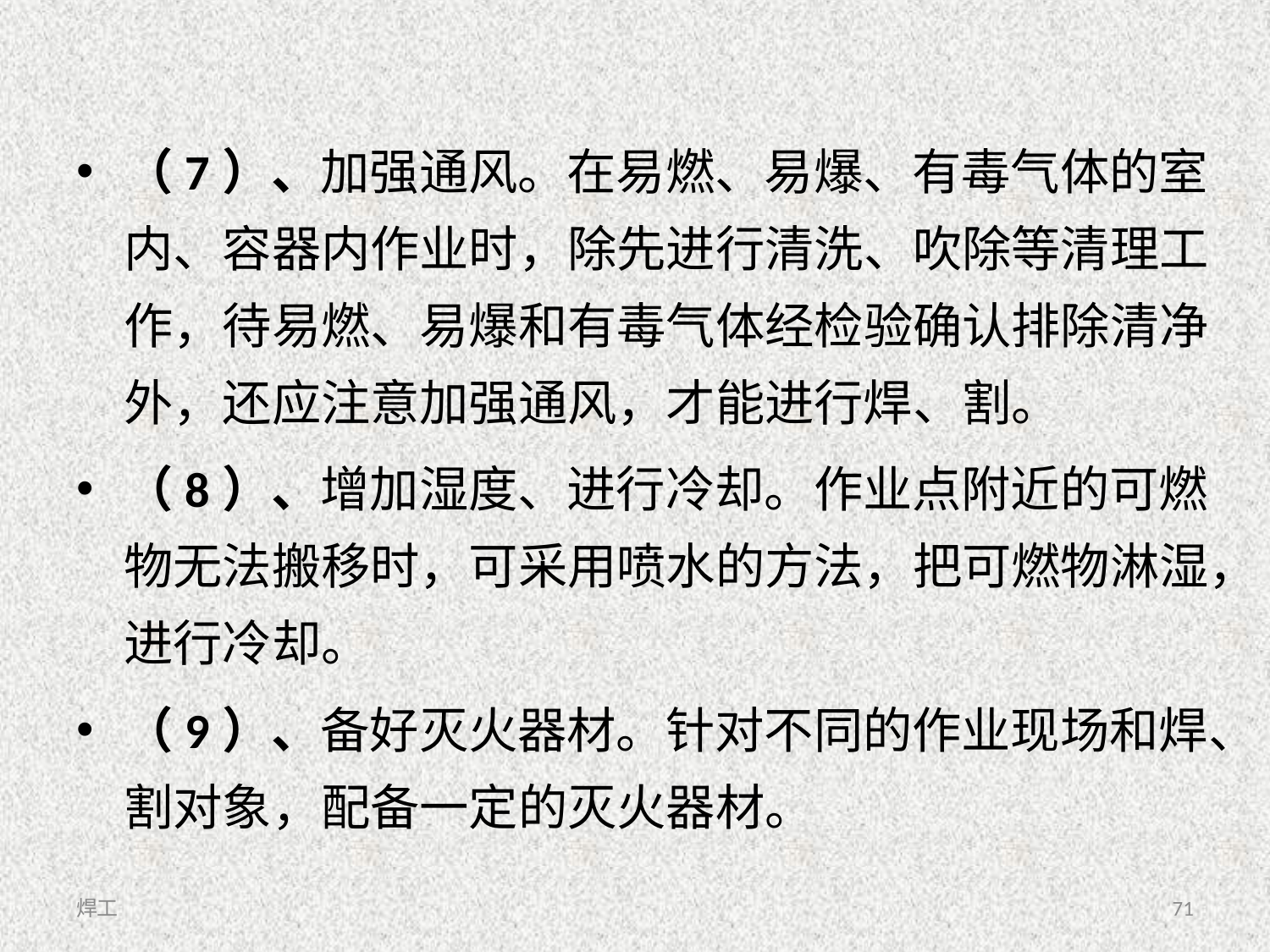

# （7）、加强通风。在易燃、易爆、有毒气体的室内、容器内作业时，除先进行清洗、吹除等清理工作，待易燃、易爆和有毒气体经检验确认排除清净外，还应注意加强通风，才能进行焊、割。
（8）、增加湿度、进行冷却。作业点附近的可燃物无法搬移时，可采用喷水的方法，把可燃物淋湿，进行冷却。
（9）、备好灭火器材。针对不同的作业现场和焊、割对象，配备一定的灭火器材。
焊工
71